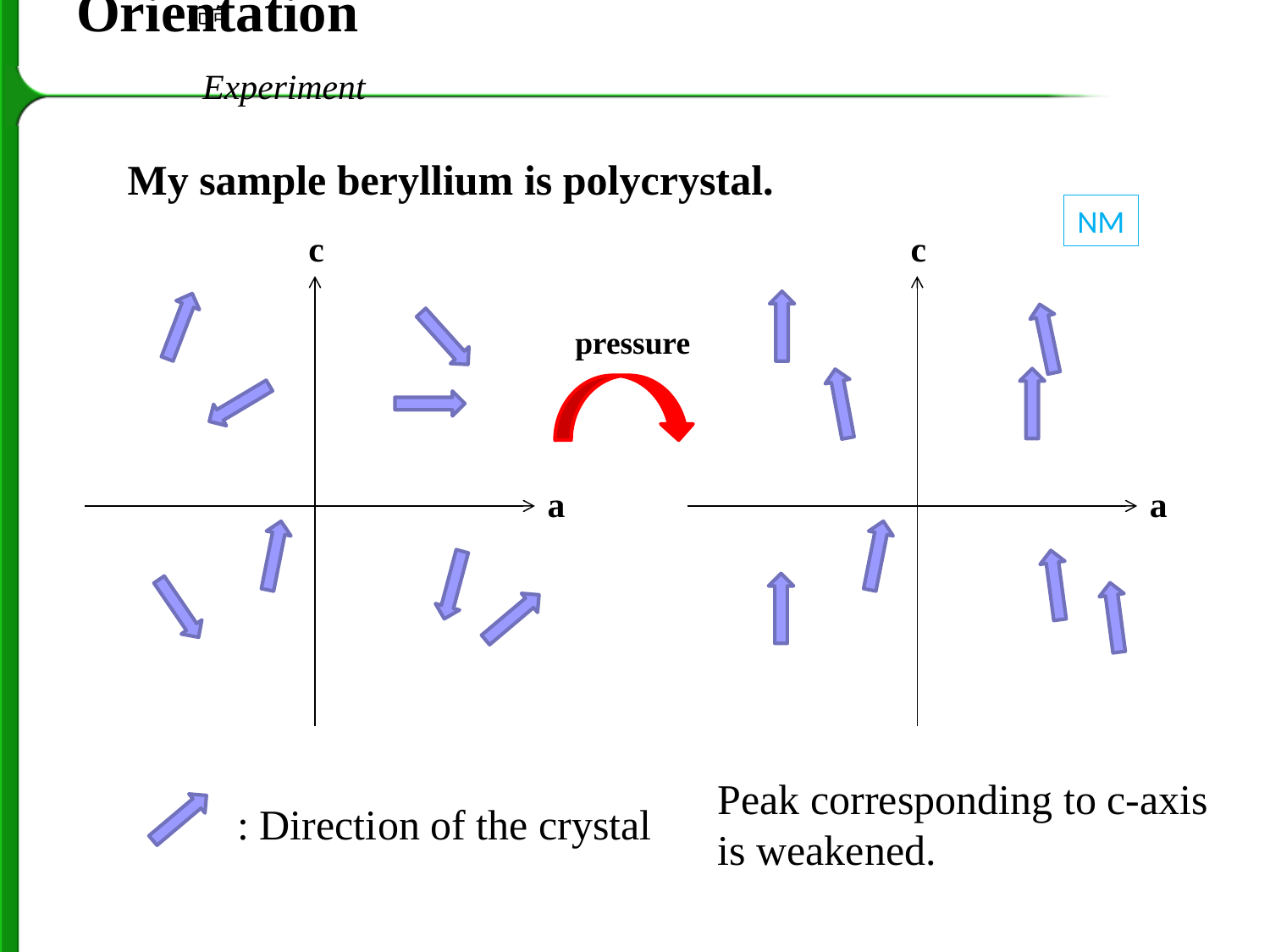

# Orientation　　　　　　　　　　　　　　　　Experiment
配向
My sample beryllium is polycrystal.
NM
c

a

c

a

pressure

Peak corresponding to c-axis is weakened.
: Direction of the crystal